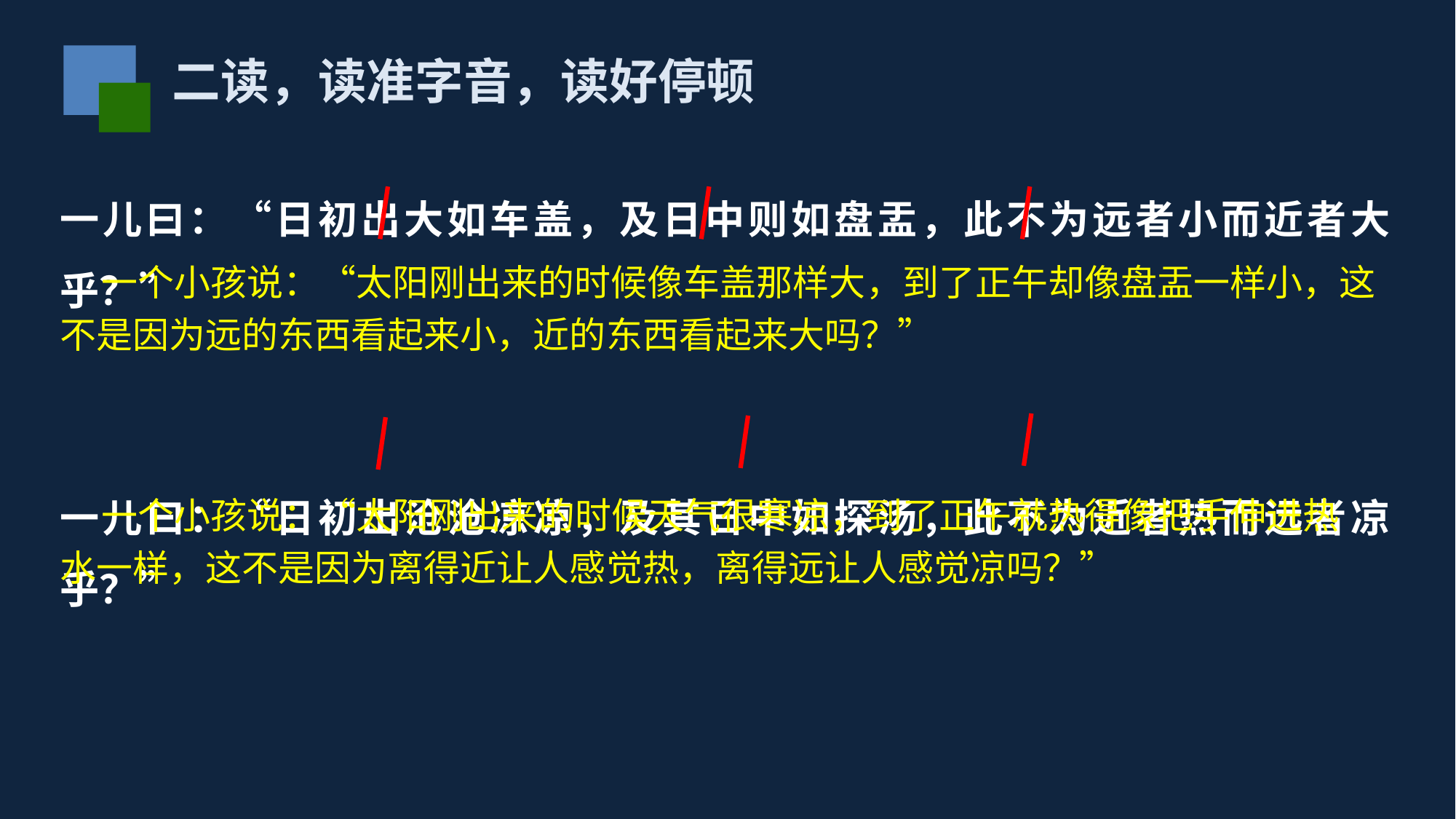

二读，读准字音，读好停顿
一儿曰：“日初出大如车盖，及日中则如盘盂，此不为远者小而近者大乎？”

一儿曰：“日初出沧沧凉凉，及其日中如探汤，此不为近者热而远者凉乎？”
    一个小孩说：“太阳刚出来的时候像车盖那样大，到了正午却像盘盂一样小，这不是因为远的东西看起来小，近的东西看起来大吗？”
    一个小孩说：“太阳刚出来的时候天气很寒凉，到了正午就热得像把手伸进热水一样，这不是因为离得近让人感觉热，离得远让人感觉凉吗？”